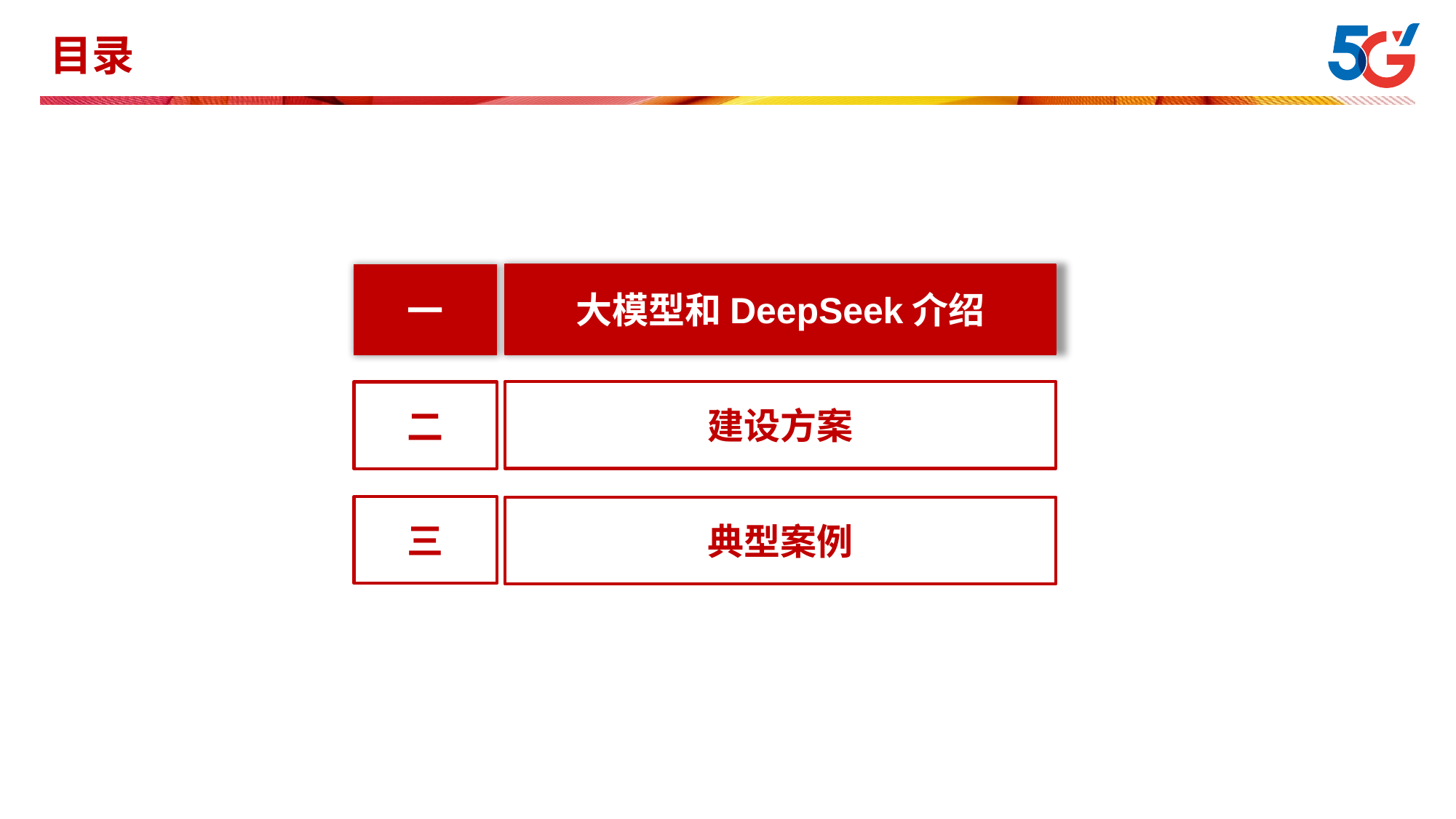

# 目录
大模型和DeepSeek介绍
一
建设方案
二
三
典型案例